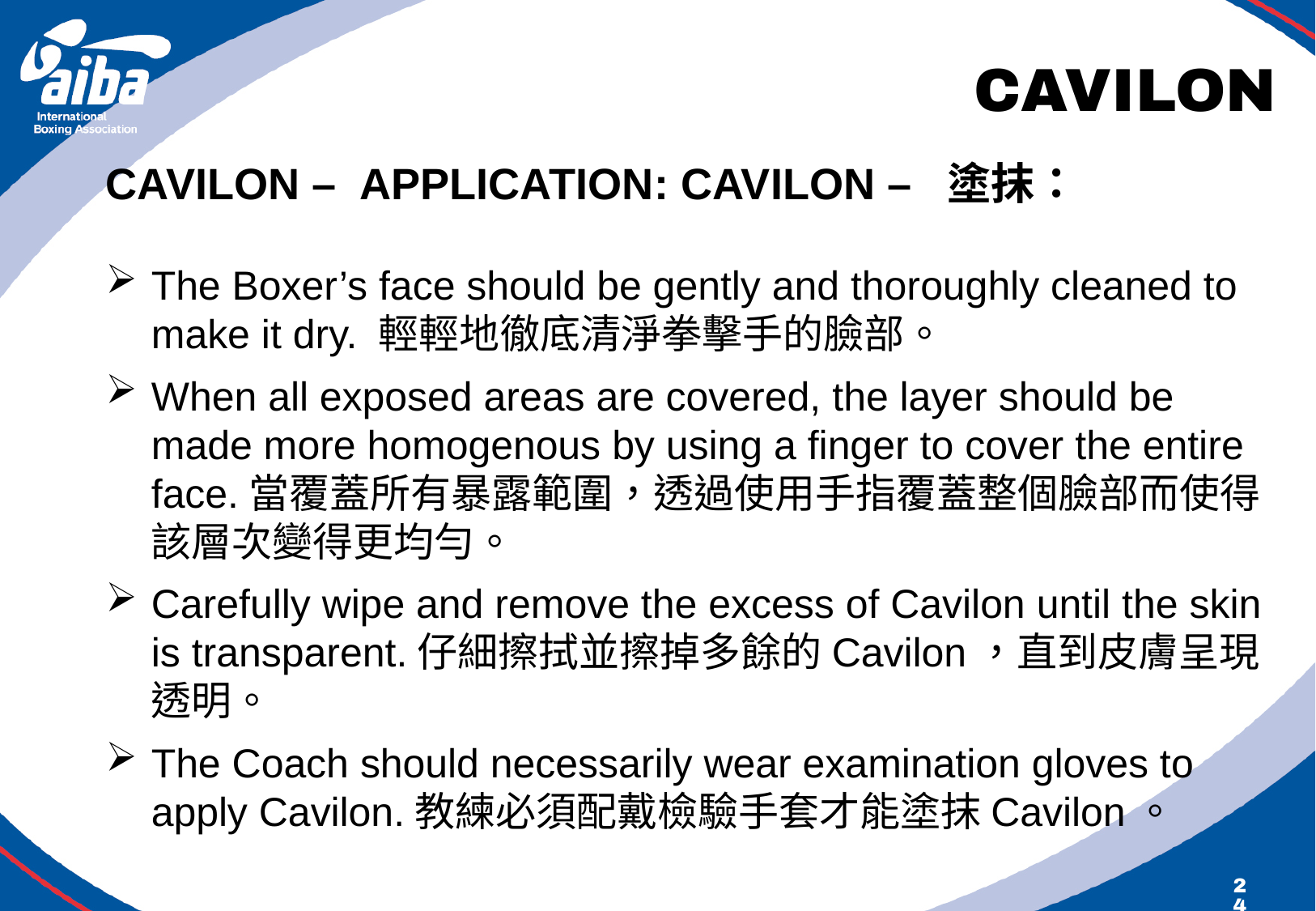

# CAVILON
CAVILON –  APPLICATION: CAVILON –  塗抹：

The Boxer’s face should be gently and thoroughly cleaned to make it dry. 輕輕地徹底清淨拳擊手的臉部。
When all exposed areas are covered, the layer should be made more homogenous by using a finger to cover the entire face.當覆蓋所有暴露範圍，透過使用手指覆蓋整個臉部而使得該層次變得更均勻。
Carefully wipe and remove the excess of Cavilon until the skin is transparent.仔細擦拭並擦掉多餘的Cavilon，直到皮膚呈現透明。
The Coach should necessarily wear examination gloves to apply Cavilon.教練必須配戴檢驗手套才能塗抹Cavilon。

244